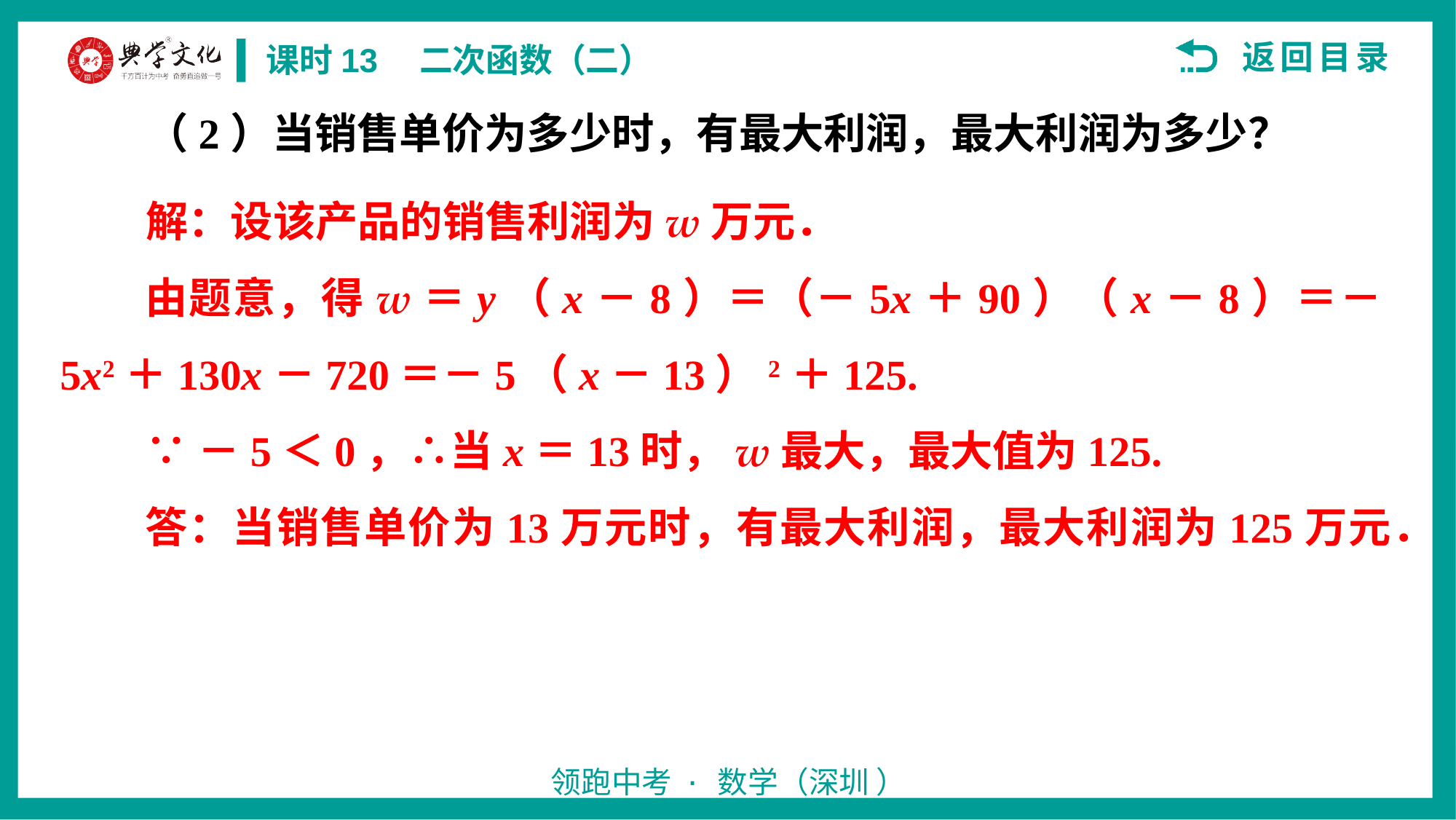

（2）当销售单价为多少时，有最大利润，最大利润为多少？
解：设该产品的销售利润为w万元．
由题意，得w＝y（x－8）＝（－5x＋90）（x－8）＝－5x2＋130x－720＝－5（x－13）2＋125.
∵－5＜0，∴当x＝13时，w最大，最大值为125.
答：当销售单价为13万元时，有最大利润，最大利润为125万元．